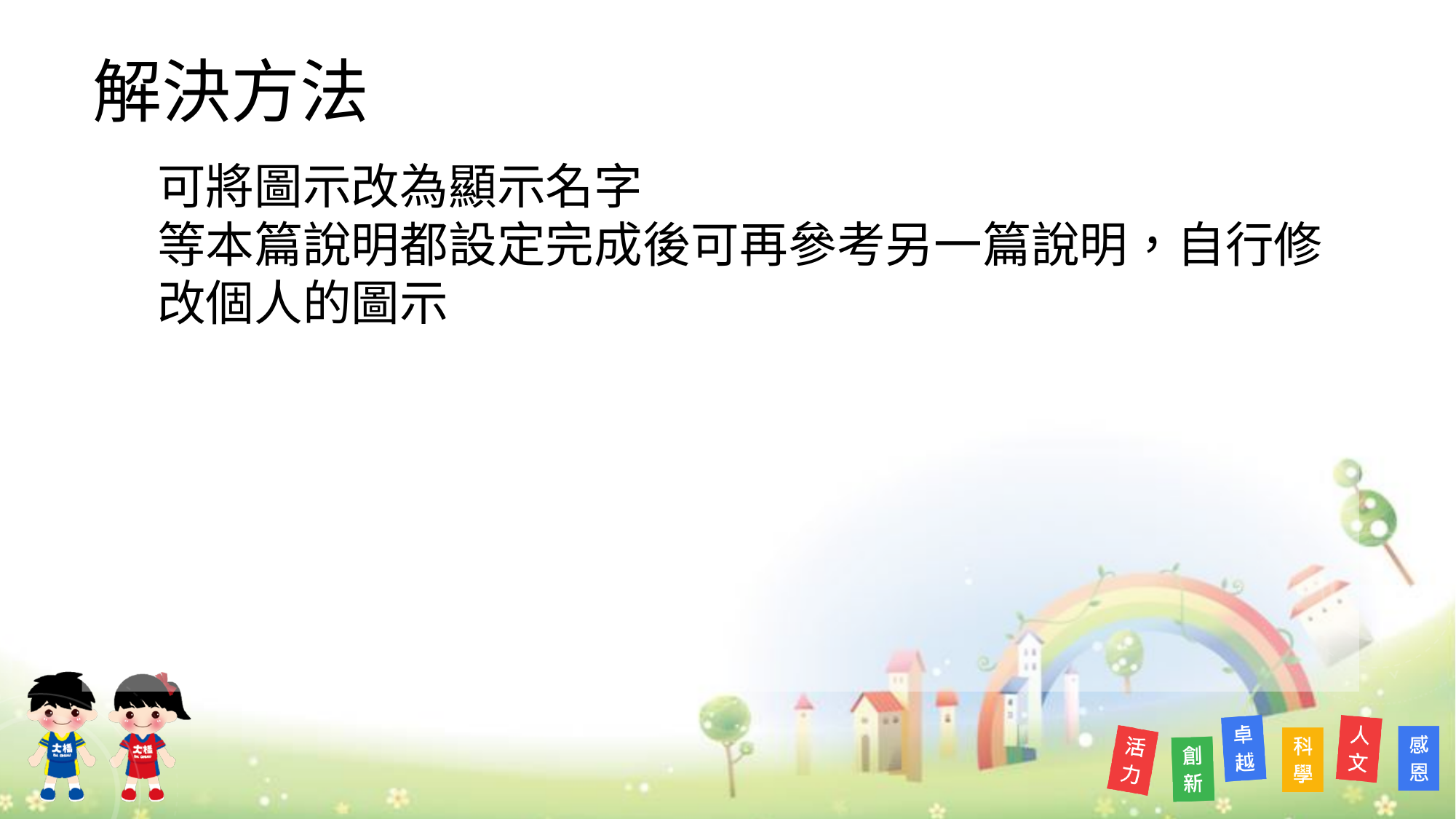

# 解決方法
可將圖示改為顯示名字
等本篇說明都設定完成後可再參考另一篇說明，自行修改個人的圖示